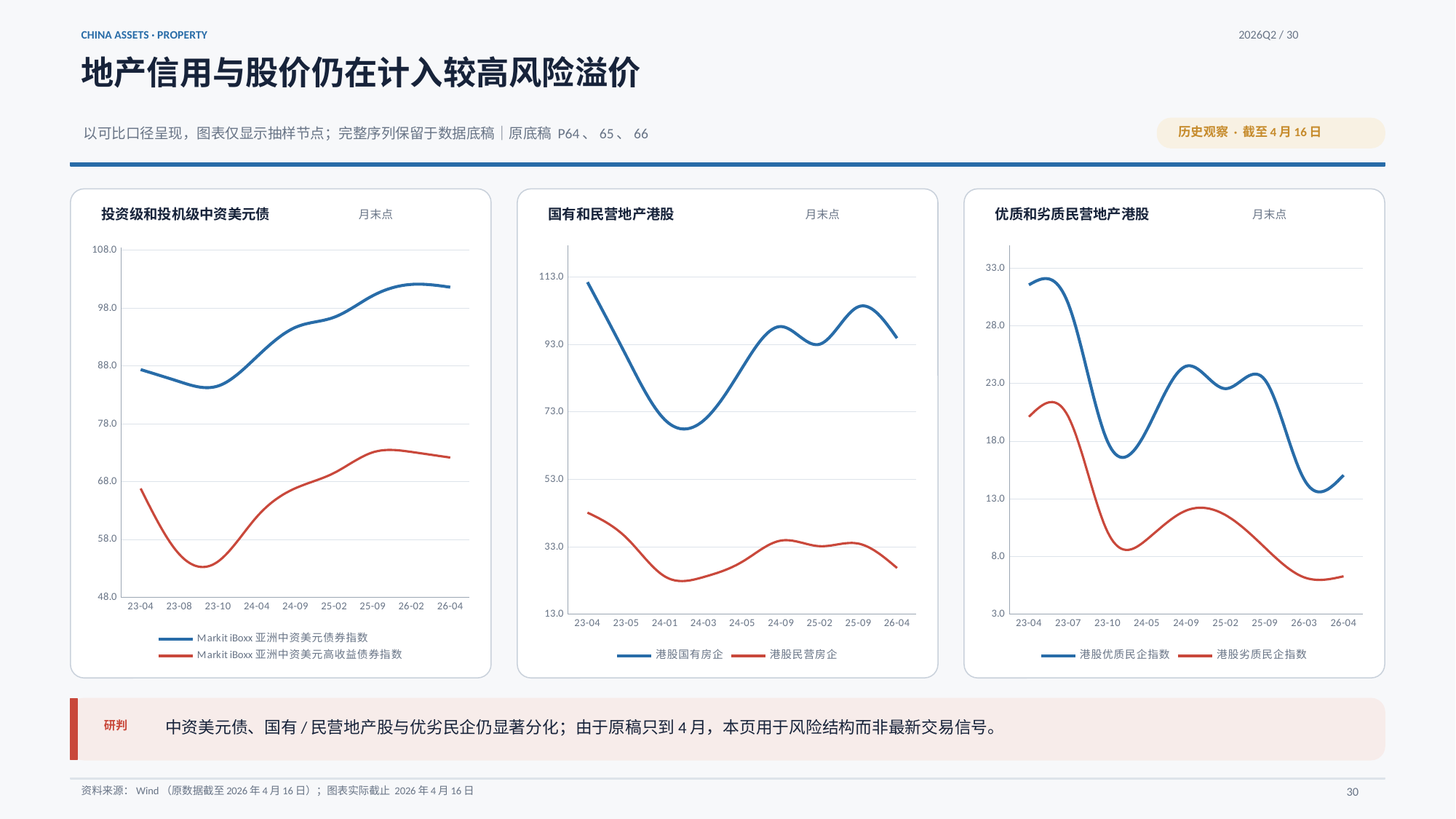

CHINA ASSETS · PROPERTY
2026Q2 / 30
地产信用与股价仍在计入较高风险溢价

历史观察 · 截至4月16日
以可比口径呈现，图表仅显示抽样节点；完整序列保留于数据底稿｜原底稿 P64、65、66

投资级和投机级中资美元债
国有和民营地产港股
优质和劣质民营地产港股
月末点
月末点
月末点

### Chart

| Category |  |  |
|---|---|---|
| 23-04 | 87.37855967164974 | 66.81360940331302 |
| 23-08 | 85.29847200501105 | 55.43830153795395 |
| 23-10 | 84.54466737370898 | 54.20135851197917 |
| 24-04 | 89.59089189216537 | 61.91704698868848 |
| 24-09 | 94.67915431351743 | 66.86585599603391 |
| 25-02 | 96.42585811153788 | 69.50843420800312 |
| 25-09 | 100.15926634644045 | 73.07244287990656 |
| 26-02 | 102.10498705835057 | 73.13662517826587 |
| 26-04 | 101.61959731425621 | 72.16396388599428 |

### Chart

| Category |  |  |
|---|---|---|
| 23-04 | 111.51545078032457 | 43.144475205498765 |
| 23-05 | 89.69855461853314 | 35.73422613967998 |
| 24-01 | 70.68011765500331 | 24.192287418926096 |
| 24-03 | 70.47225235029747 | 24.027446304608507 |
| 24-05 | 86.10080649804344 | 28.54963651731214 |
| 24-09 | 98.34675923547074 | 34.84234512949267 |
| 25-02 | 93.09699828587277 | 33.177235178095444 |
| 25-09 | 104.21451510127358 | 33.94601586151507 |
| 26-04 | 94.88926470198501 | 26.709464652493487 |

### Chart

| Category |  |  |
|---|---|---|
| 23-04 | 31.55627403455741 | 20.12246108937722 |
| 23-07 | 29.920787989961003 | 20.137670707583307 |
| 23-10 | 17.959968727470674 | 10.127934078555814 |
| 24-05 | 18.990917992392692 | 9.483862106946999 |
| 24-09 | 24.508634343106195 | 11.987597534488478 |
| 25-02 | 22.557395522815924 | 11.591704522953593 |
| 25-09 | 23.324108411119653 | 8.777119855273192 |
| 26-03 | 14.670121173769171 | 6.1937235559853425 |
| 26-04 | 15.056104548823464 | 6.285224833852778 |

中资美元债、国有/民营地产股与优劣民企仍显著分化；由于原稿只到4月，本页用于风险结构而非最新交易信号。
研判

资料来源：Wind（原数据截至2026年4月16日）；图表实际截止 2026年4月16日
30